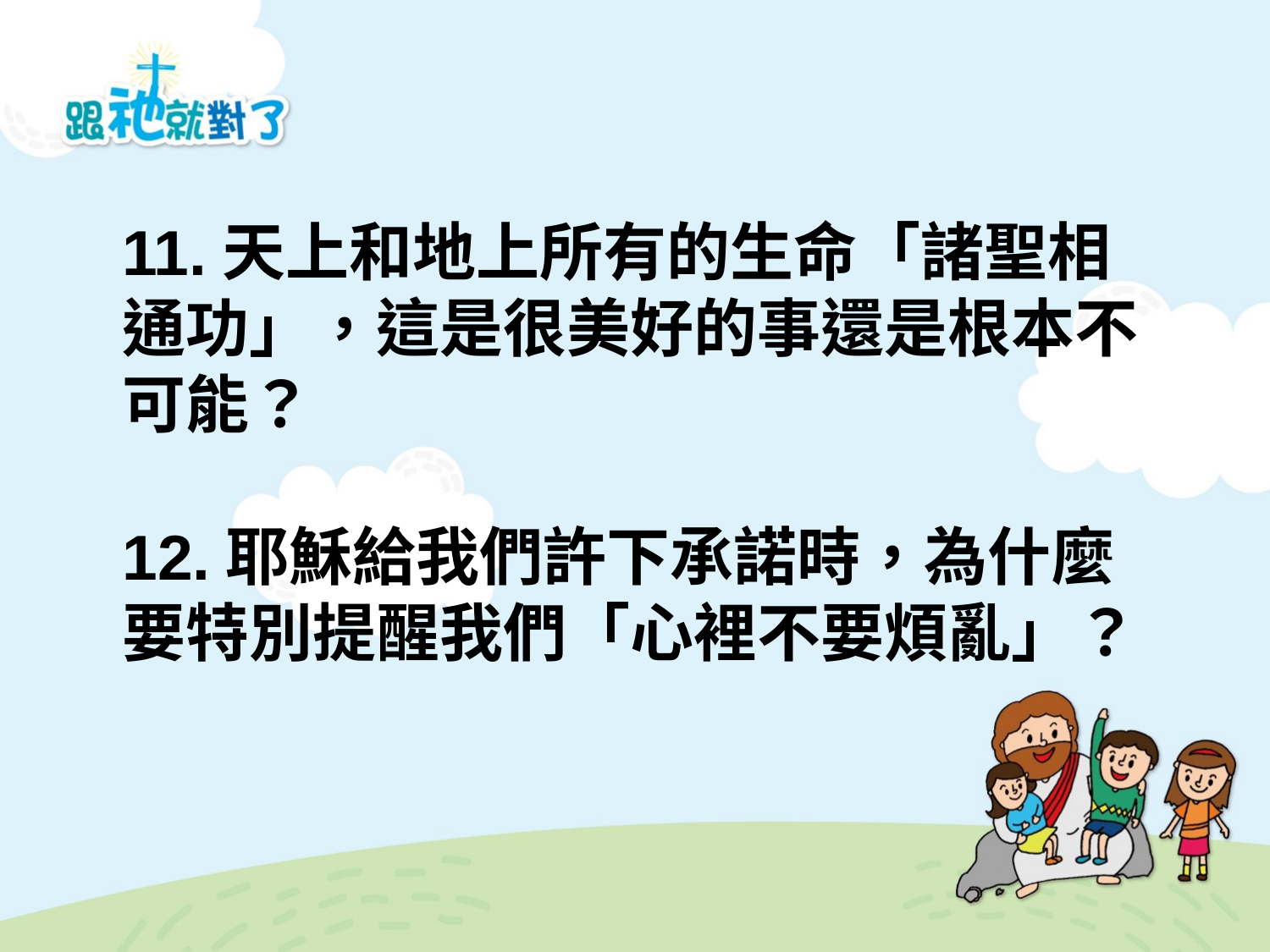

11.天上和地上所有的生命「諸聖相通功」，這是很美好的事還是根本不可能？

12.耶穌給我們許下承諾時，為什麼要特別提醒我們「心裡不要煩亂」？